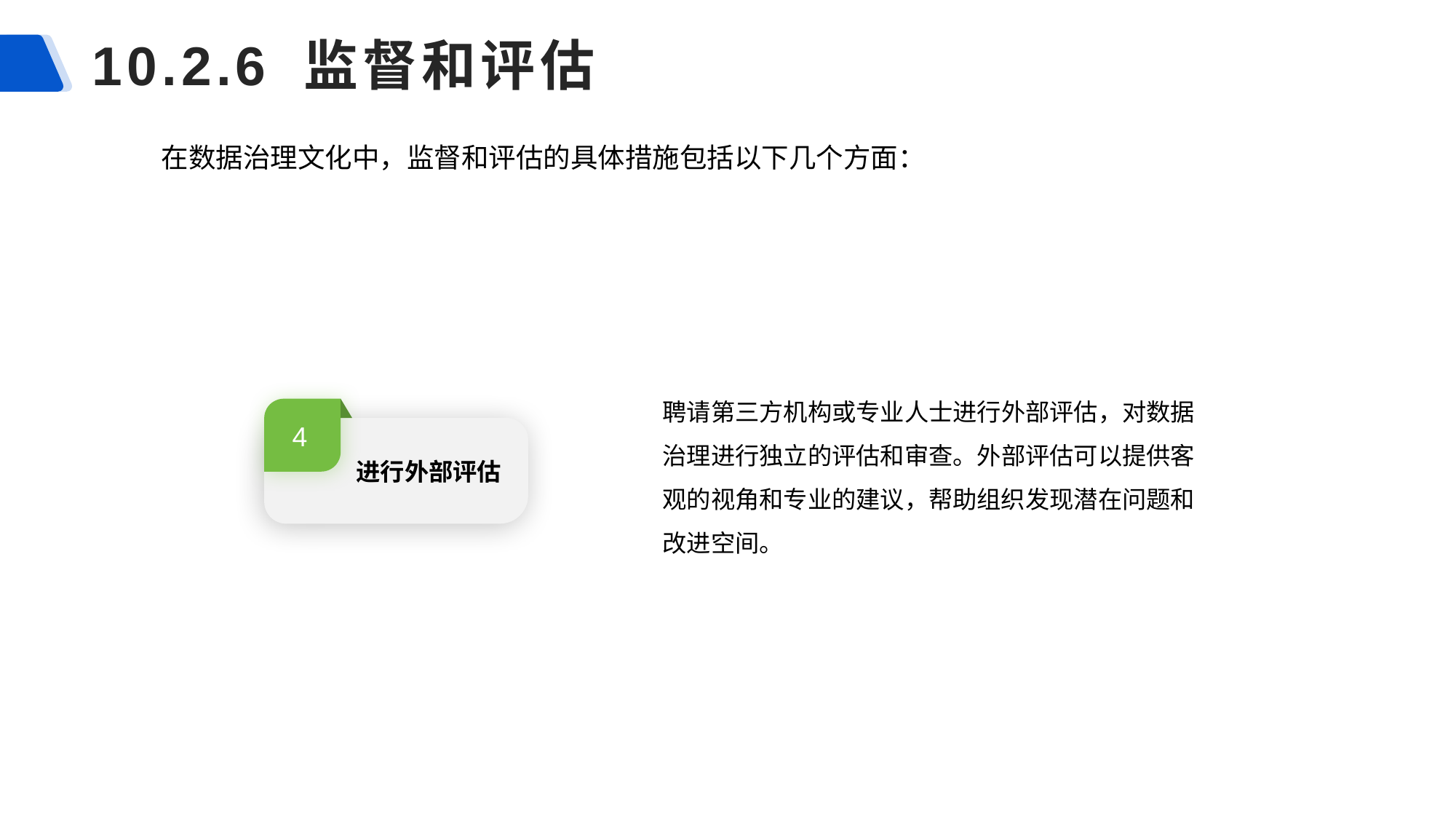

# 10.2.6 监督和评估
在数据治理文化中，监督和评估的具体措施包括以下几个方面：
聘请第三方机构或专业人士进行外部评估，对数据治理进行独立的评估和审查。外部评估可以提供客观的视角和专业的建议，帮助组织发现潜在问题和改进空间。

4

进行外部评估